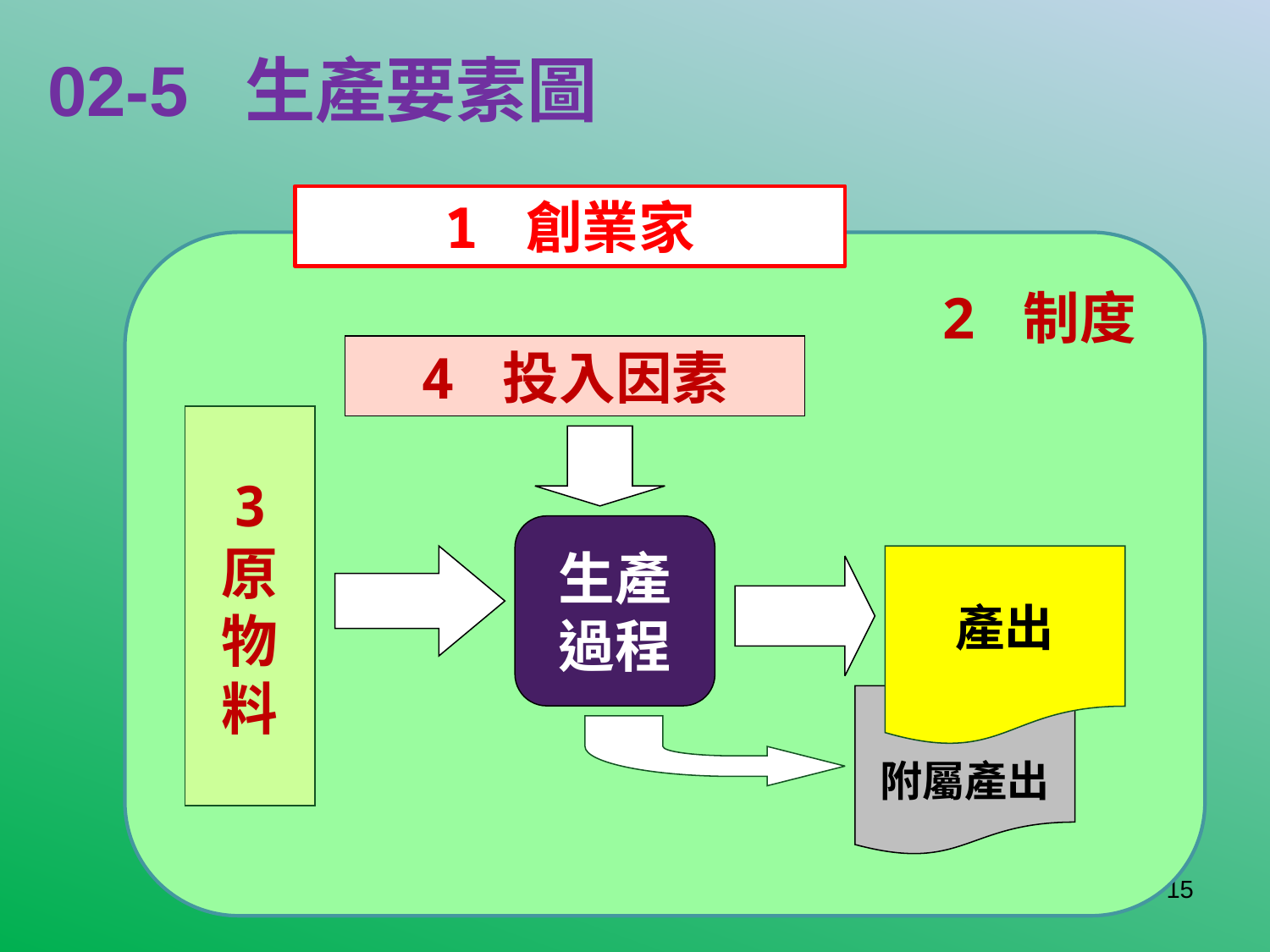

# 02-5  生產要素圖
1 創業家

2 制度
4 投入因素
3
原
物
料

生產
過程

產出

附屬產出

15